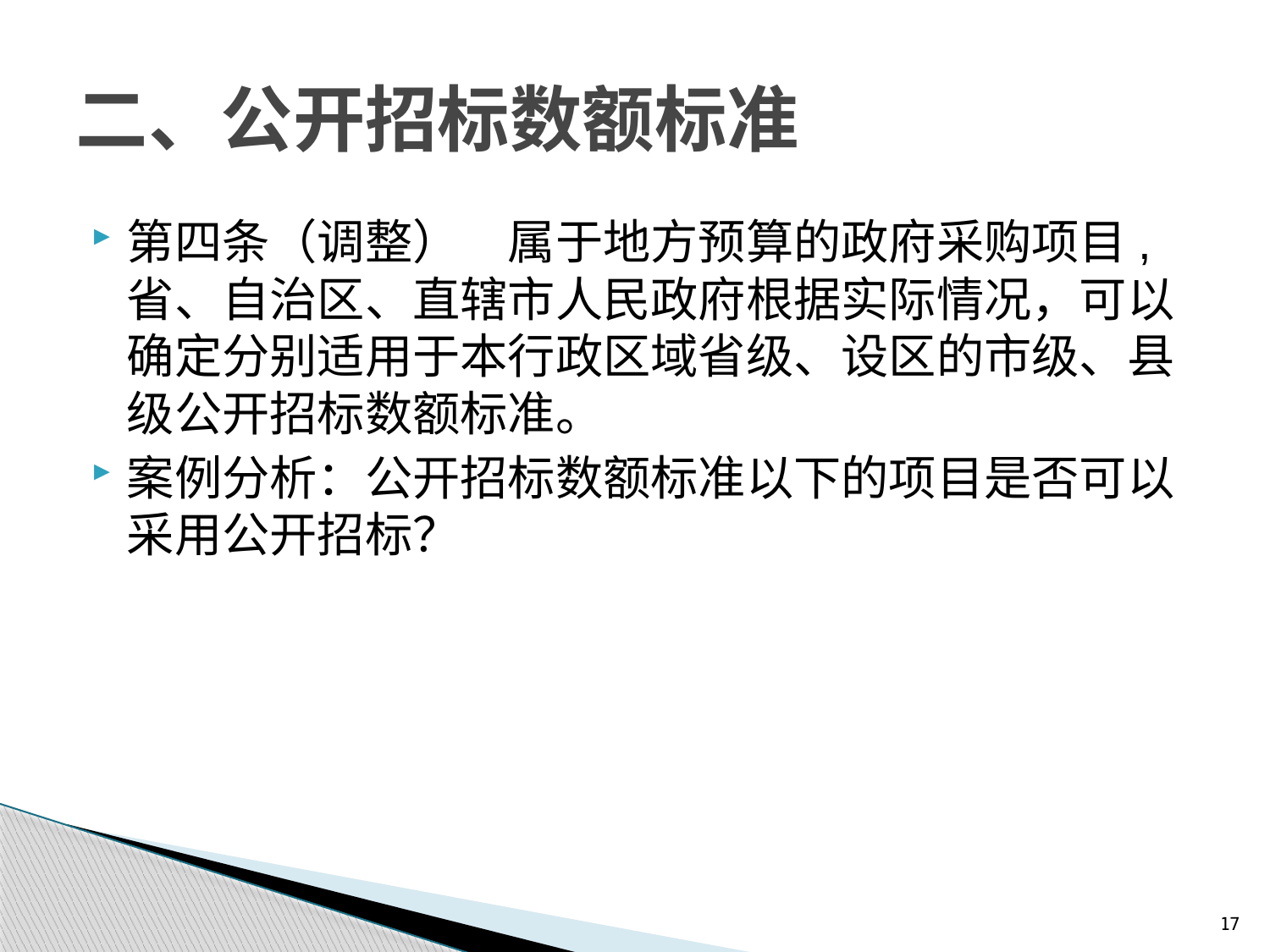

# 二、公开招标数额标准
第四条（调整）　属于地方预算的政府采购项目,省、自治区、直辖市人民政府根据实际情况，可以确定分别适用于本行政区域省级、设区的市级、县级公开招标数额标准。
案例分析：公开招标数额标准以下的项目是否可以采用公开招标？
17